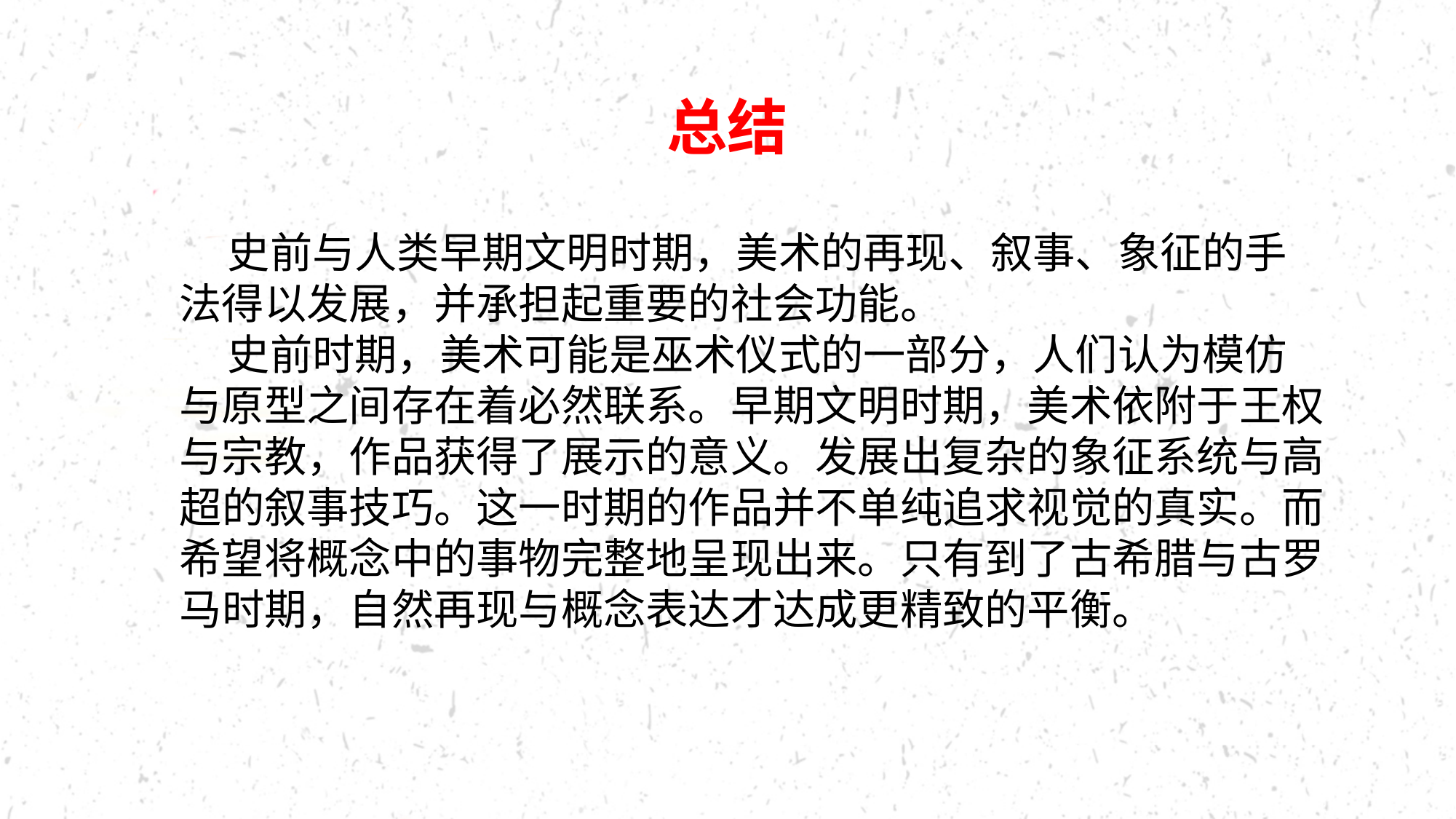

# 总结
    史前与人类早期文明时期，美术的再现、叙事、象征的手法得以发展，并承担起重要的社会功能。
    史前时期，美术可能是巫术仪式的一部分，人们认为模仿与原型之间存在着必然联系。早期文明时期，美术依附于王权与宗教，作品获得了展示的意义。发展出复杂的象征系统与高超的叙事技巧。这一时期的作品并不单纯追求视觉的真实。而希望将概念中的事物完整地呈现出来。只有到了古希腊与古罗马时期，自然再现与概念表达才达成更精致的平衡。